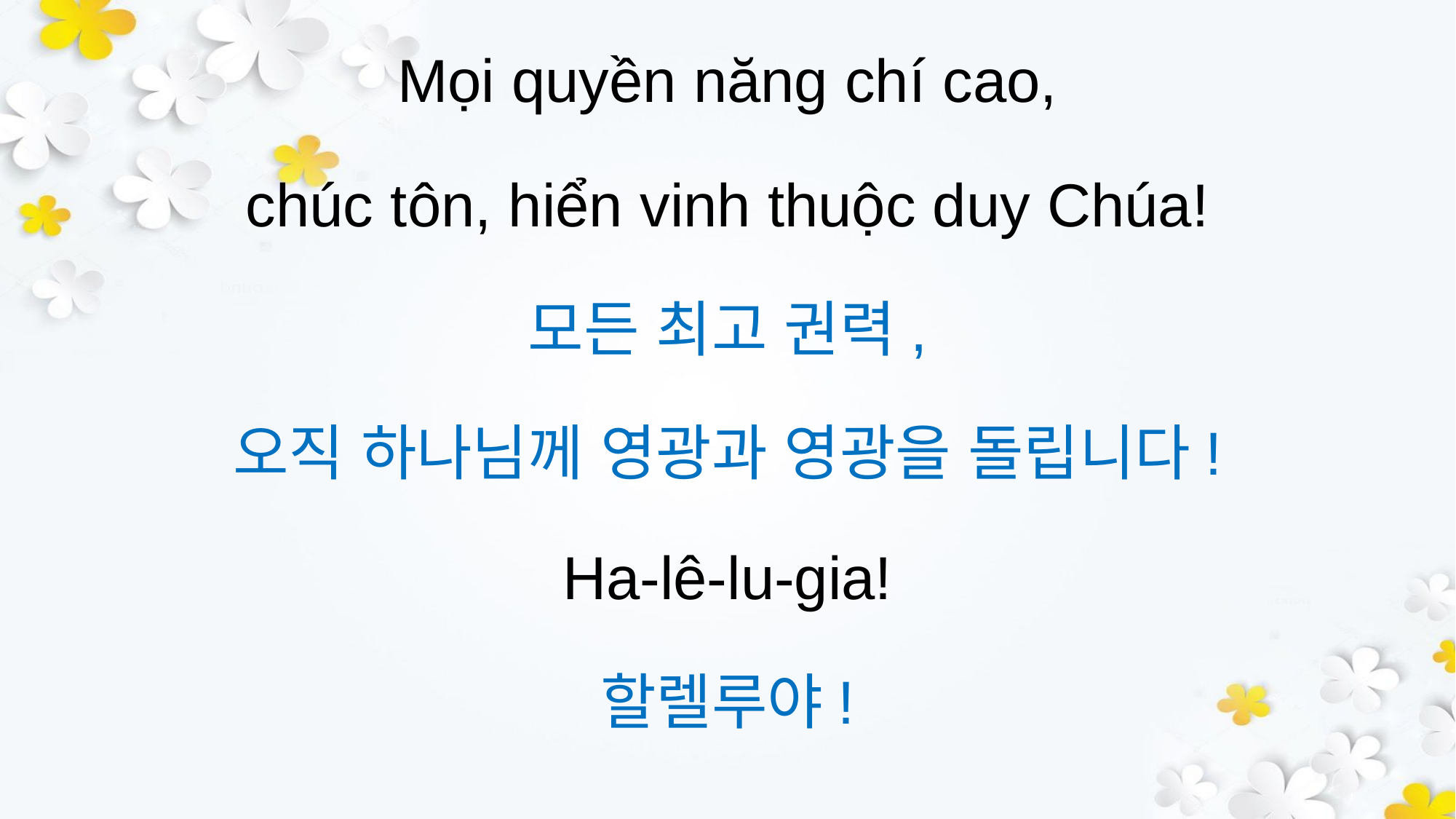

Mọi quyền năng chí cao,
chúc tôn, hiển vinh thuộc duy Chúa!
모든 최고 권력,
오직 하나님께 영광과 영광을 돌립니다!
Ha-lê-lu-gia!
할렐루야!